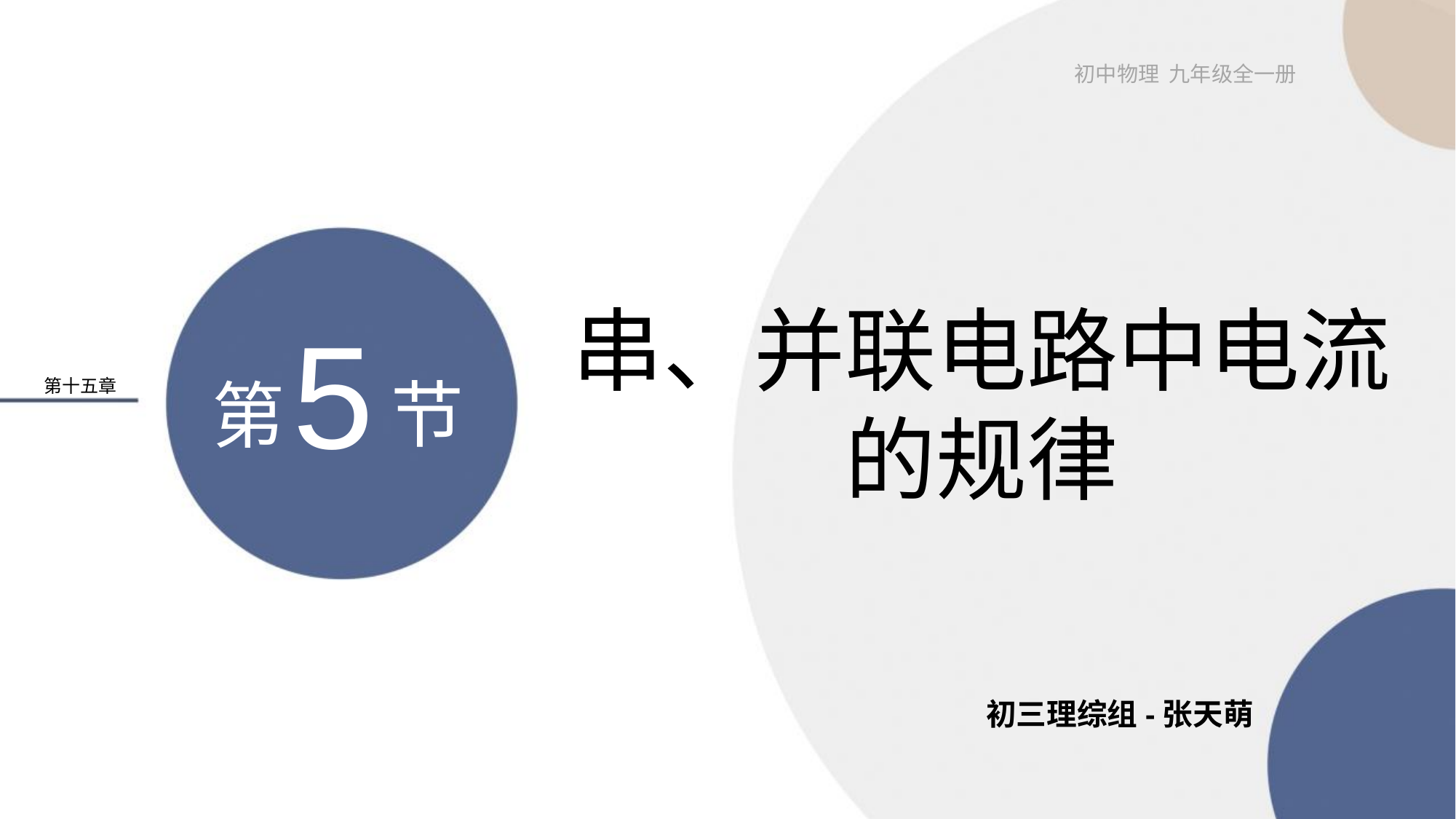

初中物理  九年级全一册
5
串、并联电路中电流的规律
节
第
第十五章
初三理综组-张天萌